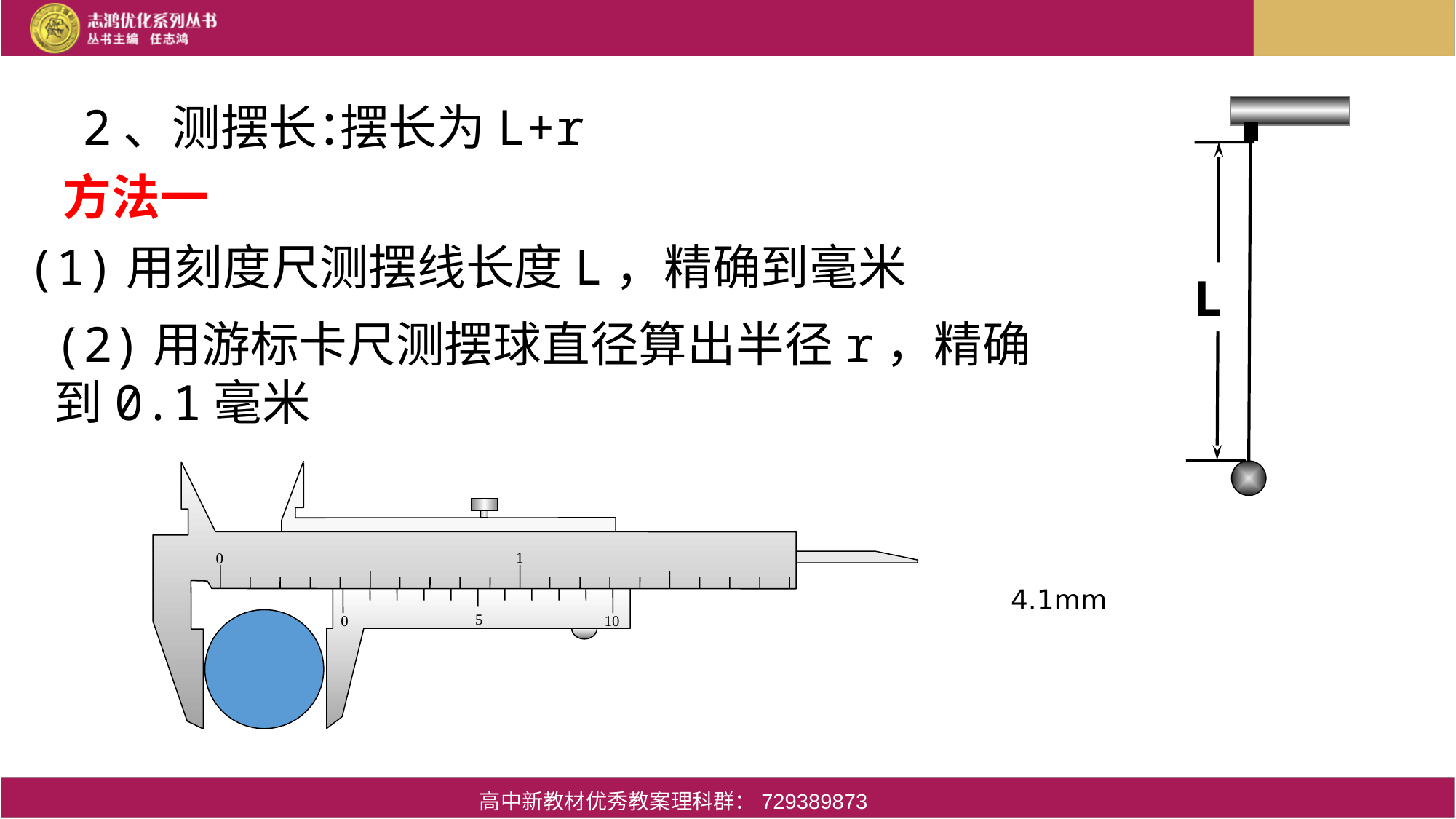

2、测摆长：
摆长为L+r

L

方法一
(1)用刻度尺测摆线长度L，精确到毫米
(2)用游标卡尺测摆球直径算出半径r，精确到0.1毫米

5
0
10

1
0

4.1mm